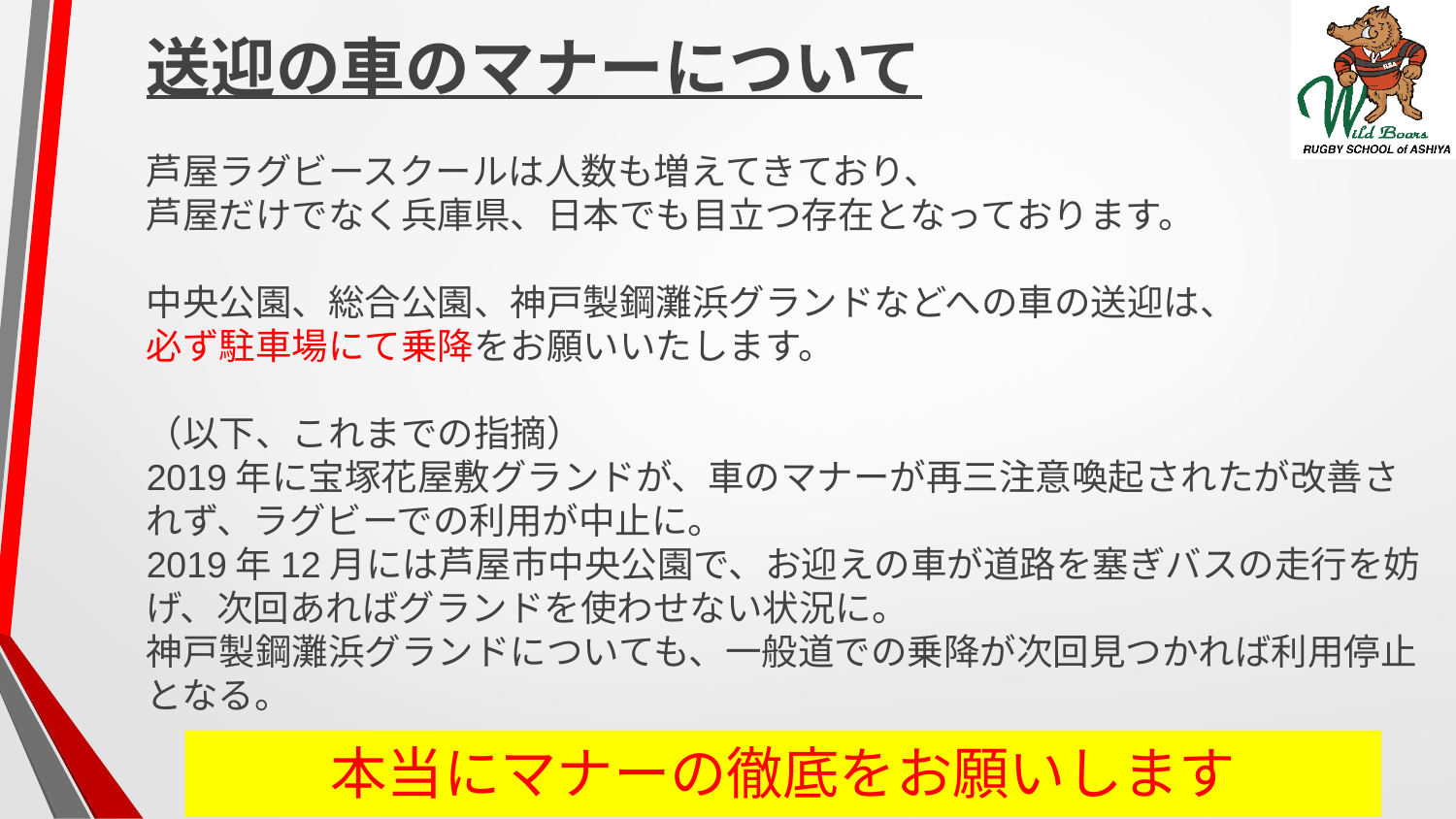

送迎の車のマナーについて

芦屋ラグビースクールは人数も増えてきており、
芦屋だけでなく兵庫県、日本でも目立つ存在となっております。

中央公園、総合公園、神戸製鋼灘浜グランドなどへの車の送迎は、
必ず駐車場にて乗降をお願いいたします。

（以下、これまでの指摘）
2019年に宝塚花屋敷グランドが、車のマナーが再三注意喚起されたが改善されず、ラグビーでの利用が中止に。
2019年12月には芦屋市中央公園で、お迎えの車が道路を塞ぎバスの走行を妨げ、次回あればグランドを使わせない状況に。
神戸製鋼灘浜グランドについても、一般道での乗降が次回見つかれば利用停止となる。
本当にマナーの徹底をお願いします